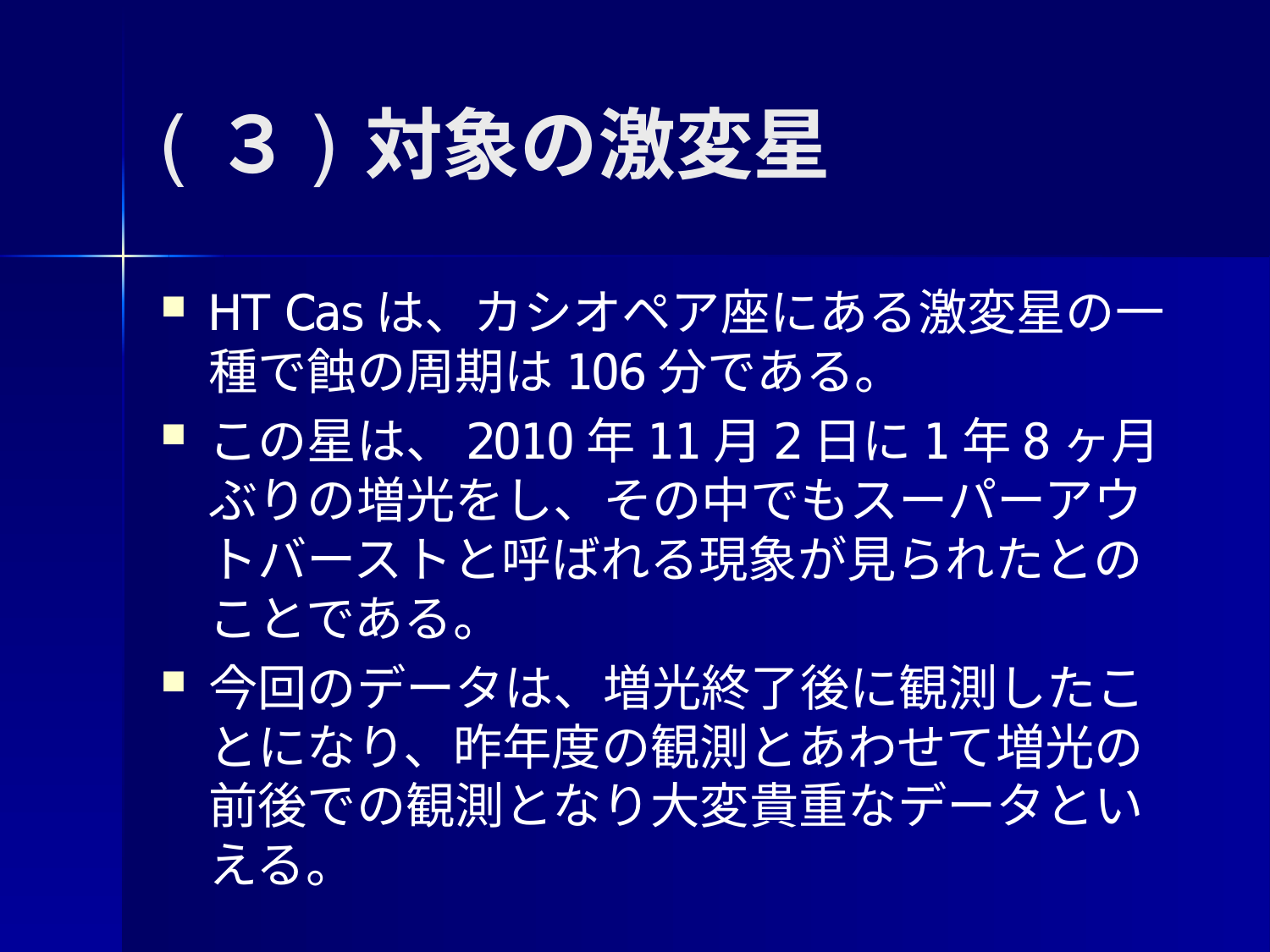

# (３)対象の激変星
HT Casは、カシオペア座にある激変星の一種で蝕の周期は106分である。
この星は、2010年11月2日に1年8ヶ月ぶりの増光をし、その中でもスーパーアウトバーストと呼ばれる現象が見られたとのことである。
今回のデータは、増光終了後に観測したことになり、昨年度の観測とあわせて増光の前後での観測となり大変貴重なデータといえる。